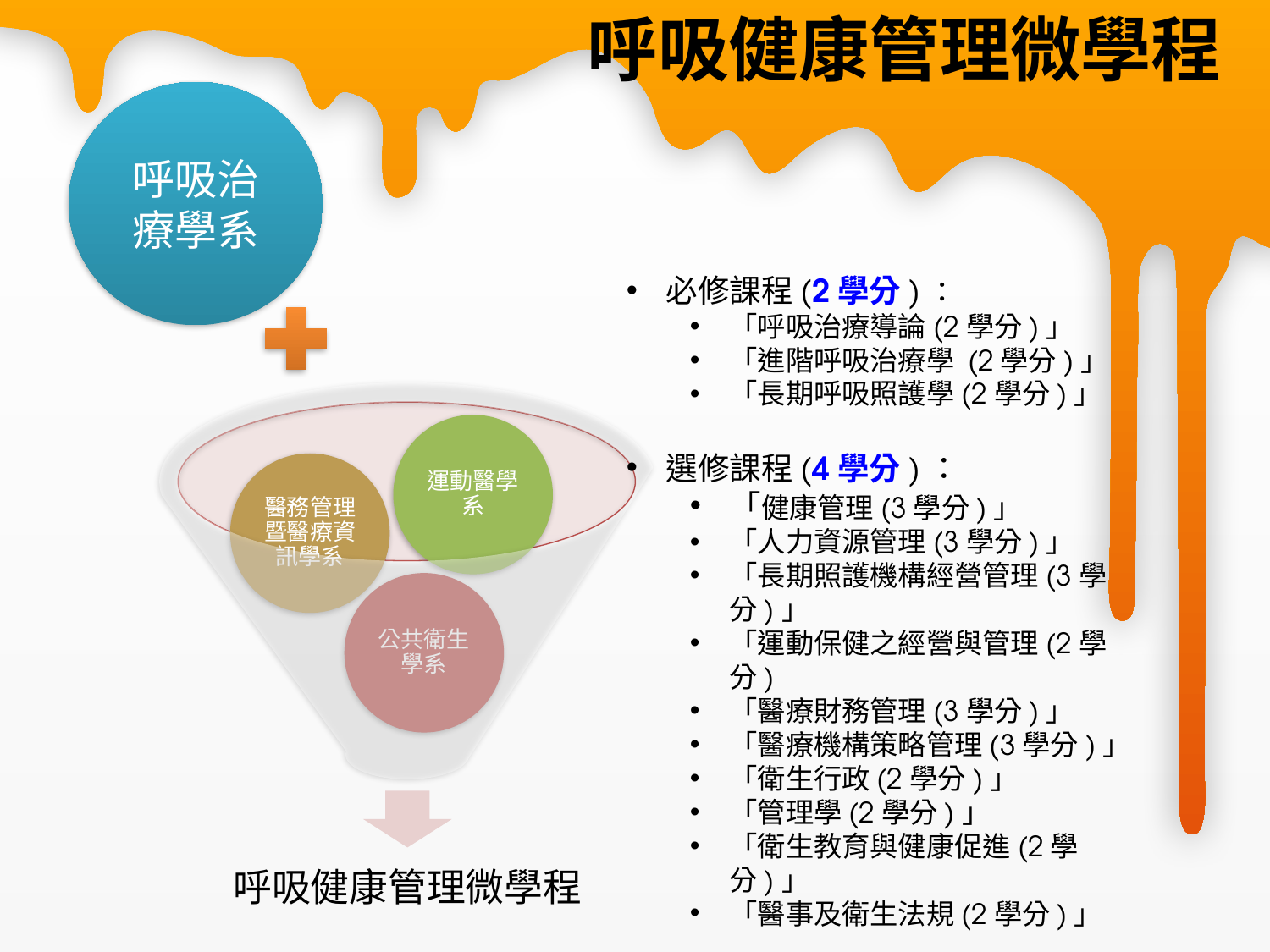

# 呼吸健康管理微學程
呼吸治療學系
必修課程(2學分)：
「呼吸治療導論(2學分)」
「進階呼吸治療學 (2學分)」
「長期呼吸照護學(2學分)」

選修課程(4學分)：
「健康管理(3學分)」
「人力資源管理(3學分)」
「長期照護機構經營管理(3學分)」
「運動保健之經營與管理(2學分)
「醫療財務管理(3學分)」
「醫療機構策略管理(3學分)」
「衛生行政(2學分)」
「管理學(2學分)」
「衛生教育與健康促進(2學分)」
「醫事及衛生法規(2學分)」

呼吸健康管理微學程
公共衛生學系
醫務管理暨醫療資訊學系
運動醫學系